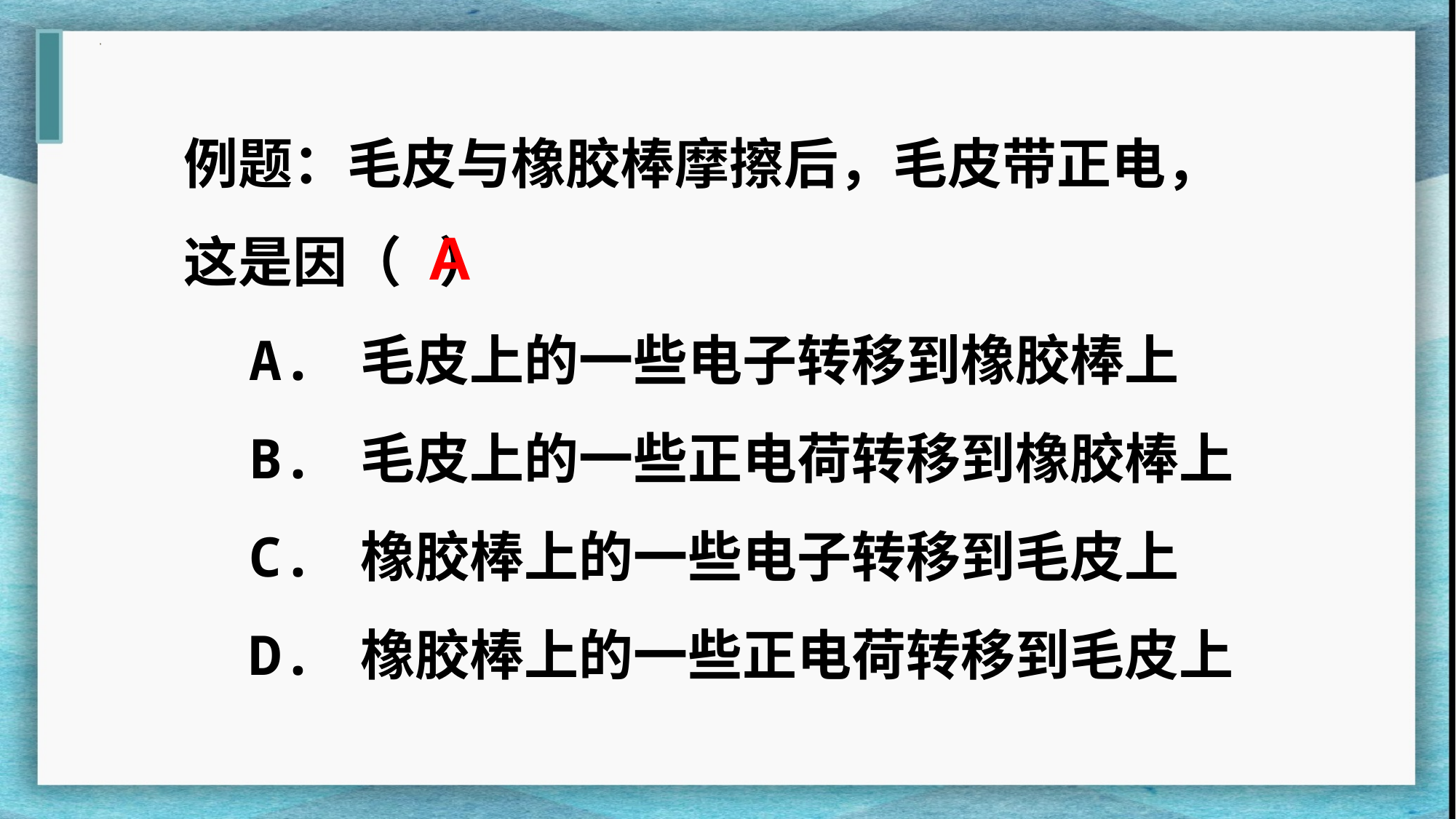

例题：毛皮与橡胶棒摩擦后，毛皮带正电，这是因（   ）
  A. 毛皮上的一些电子转移到橡胶棒上
  B. 毛皮上的一些正电荷转移到橡胶棒上
  C. 橡胶棒上的一些电子转移到毛皮上
  D. 橡胶棒上的一些正电荷转移到毛皮上
A